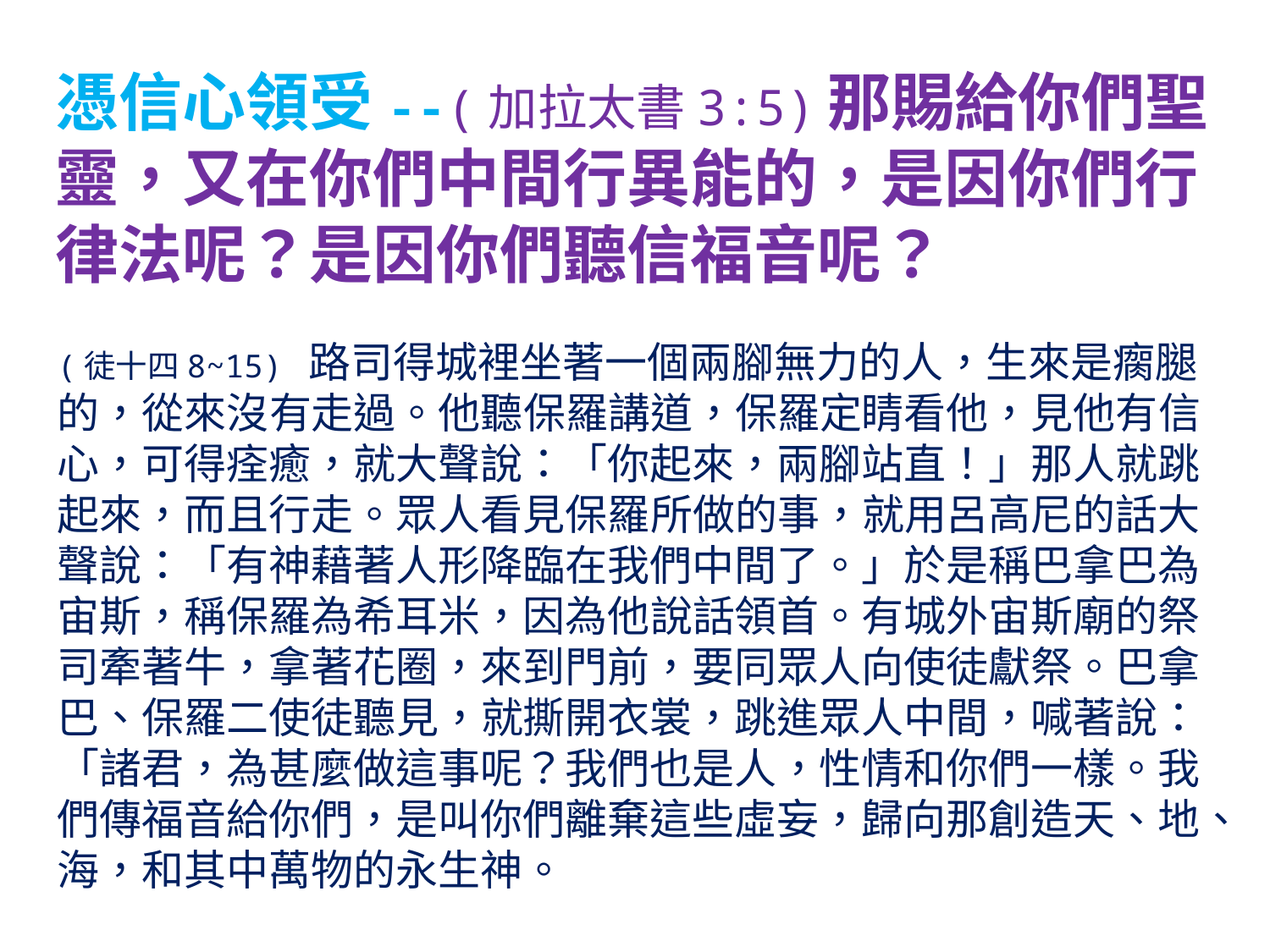

憑信心領受--(加拉太書3:5)那賜給你們聖靈，又在你們中間行異能的，是因你們行律法呢？是因你們聽信福音呢？
(徒十四8~15) 路司得城裡坐著一個兩腳無力的人，生來是瘸腿的，從來沒有走過。他聽保羅講道，保羅定睛看他，見他有信心，可得痊癒，就大聲說：「你起來，兩腳站直！」那人就跳起來，而且行走。眾人看見保羅所做的事，就用呂高尼的話大聲說：「有神藉著人形降臨在我們中間了。」於是稱巴拿巴為宙斯，稱保羅為希耳米，因為他說話領首。有城外宙斯廟的祭司牽著牛，拿著花圈，來到門前，要同眾人向使徒獻祭。巴拿巴、保羅二使徒聽見，就撕開衣裳，跳進眾人中間，喊著說：「諸君，為甚麼做這事呢？我們也是人，性情和你們一樣。我們傳福音給你們，是叫你們離棄這些虛妄，歸向那創造天、地、海，和其中萬物的永生神。